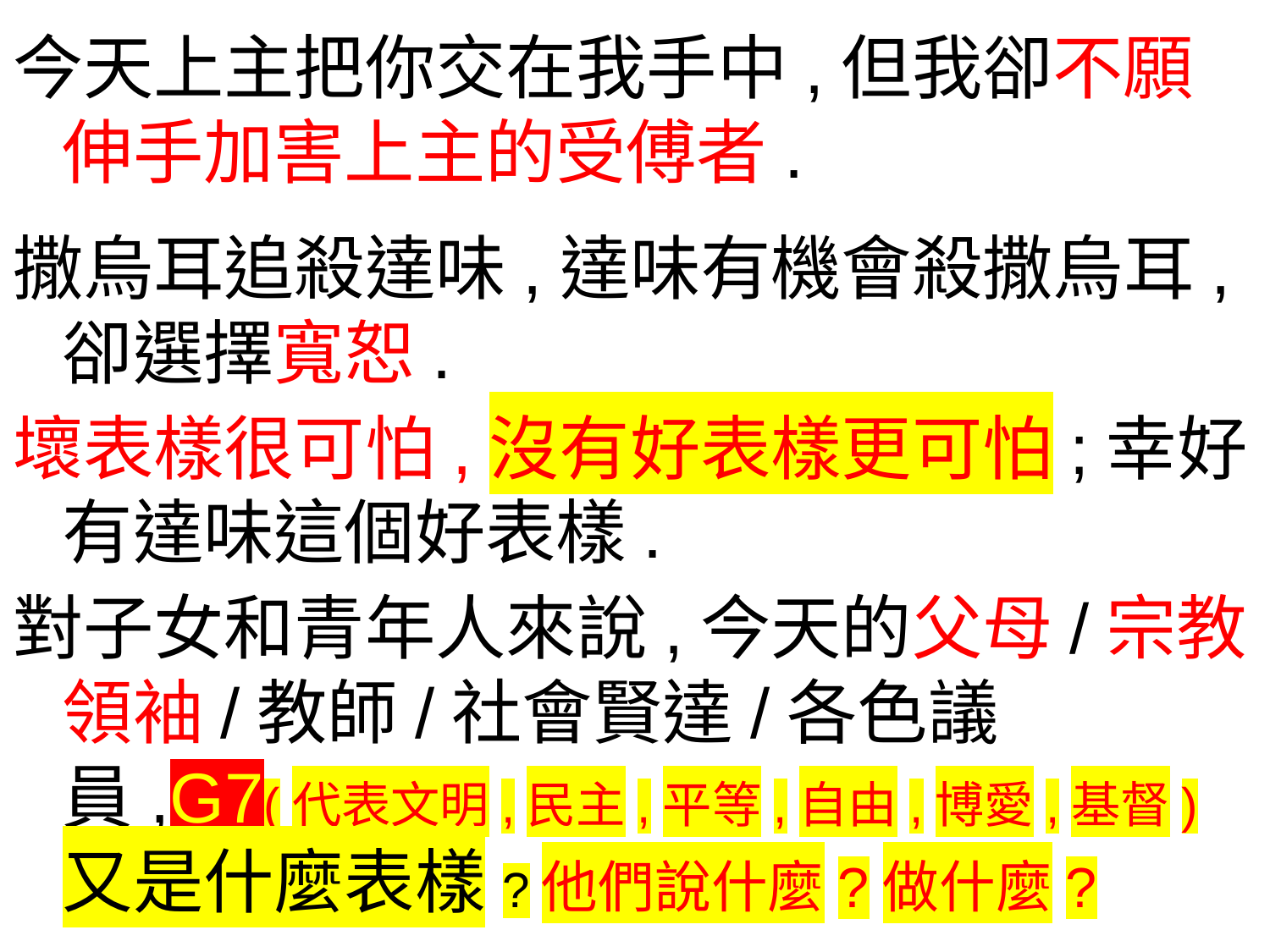

今天上主把你交在我手中,但我卻不願伸手加害上主的受傅者.
撒烏耳追殺達味,達味有機會殺撒烏耳,卻選擇寬恕.
壞表樣很可怕,沒有好表樣更可怕;幸好有達味這個好表樣.
對子女和青年人來說,今天的父母/宗教領袖/教師/社會賢達/各色議員,G7(代表文明,民主,平等,自由,博愛,基督)又是什麼表樣?他們說什麼?做什麼?